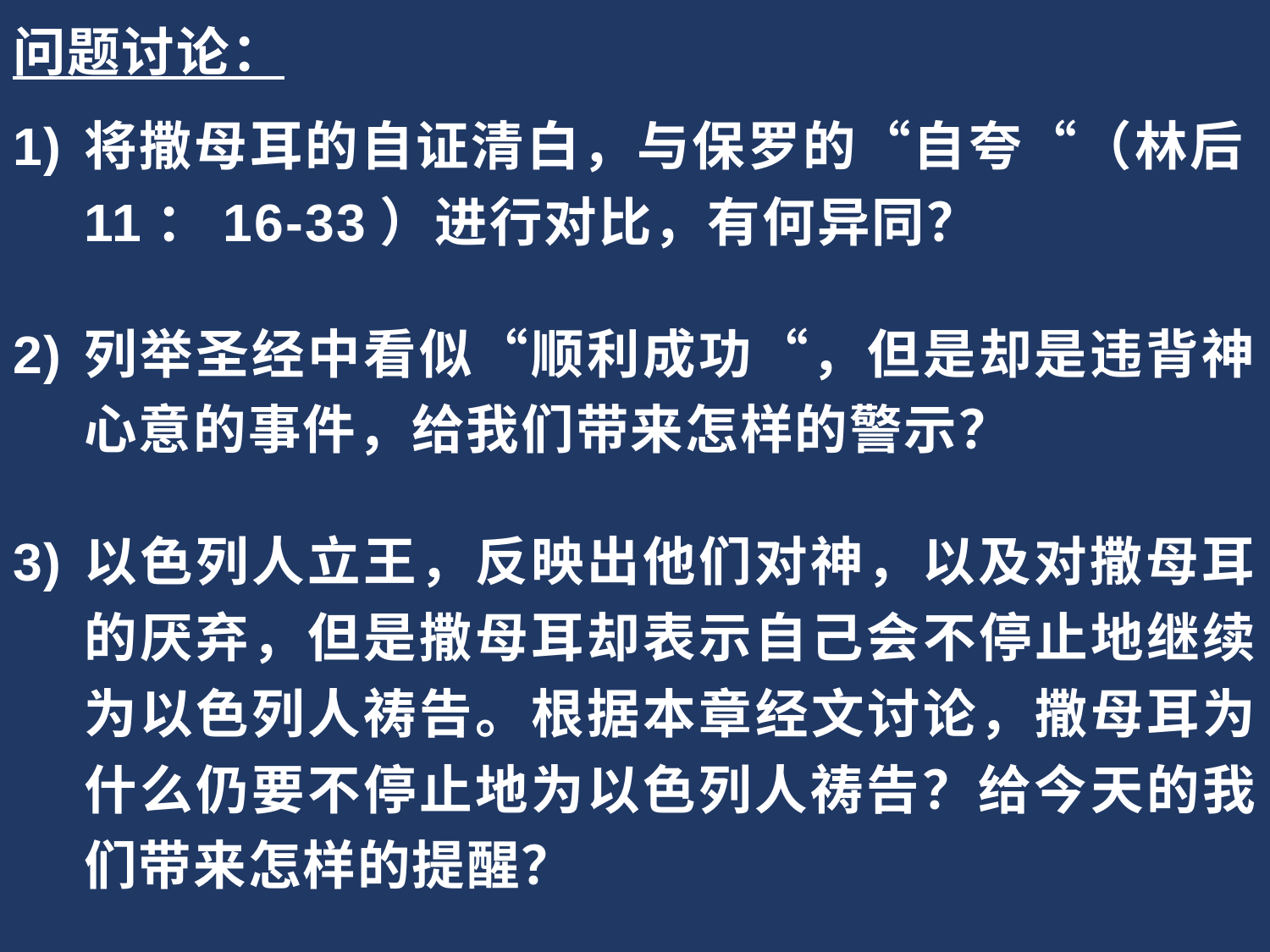

问题讨论：
将撒母耳的自证清白，与保罗的“自夸“（林后11：16-33）进行对比，有何异同？

列举圣经中看似“顺利成功“，但是却是违背神心意的事件，给我们带来怎样的警示？

以色列人立王，反映出他们对神，以及对撒母耳的厌弃，但是撒母耳却表示自己会不停止地继续为以色列人祷告。根据本章经文讨论，撒母耳为什么仍要不停止地为以色列人祷告？给今天的我们带来怎样的提醒？